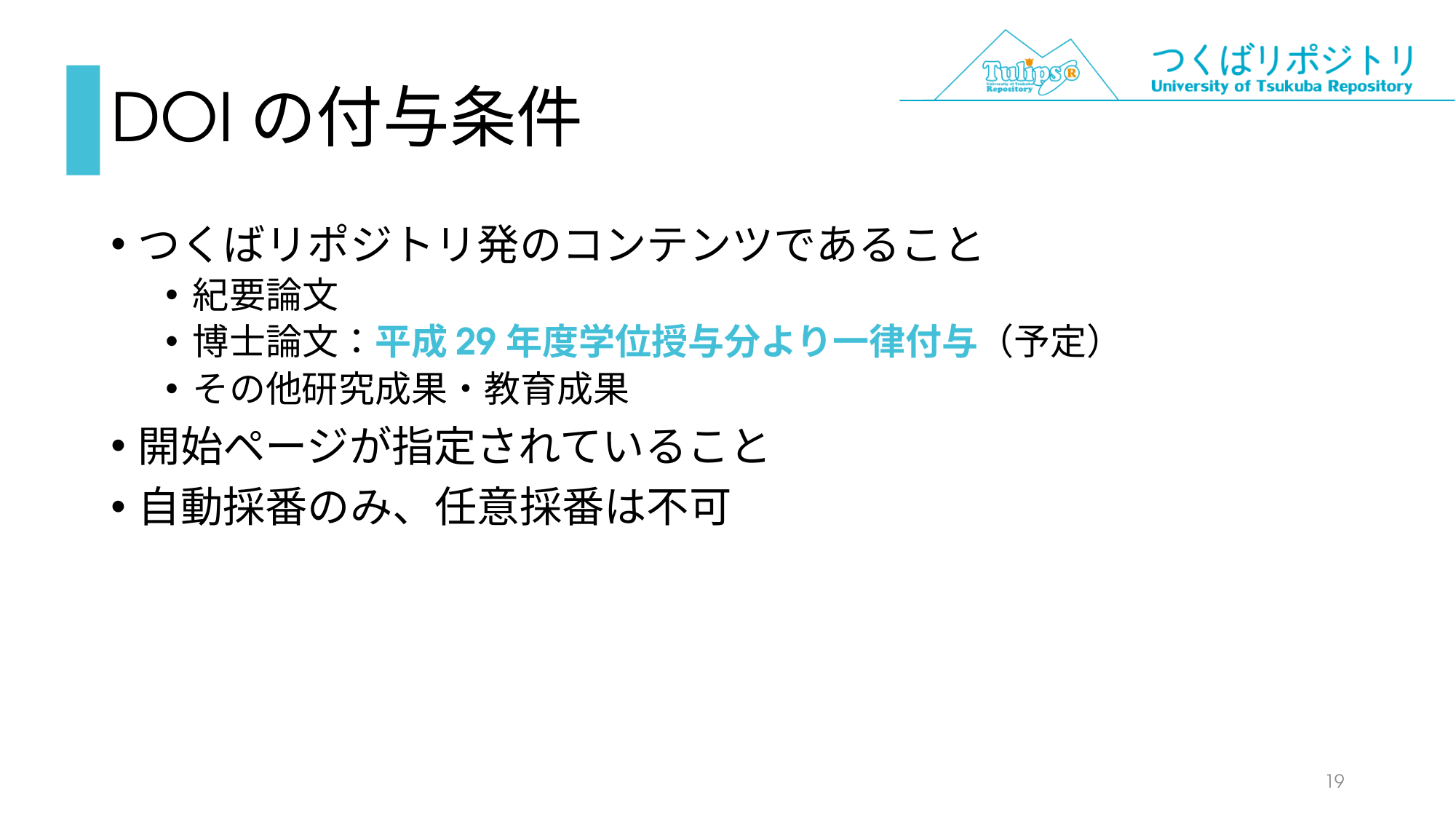

# DOIの付与条件
つくばリポジトリ発のコンテンツであること
紀要論文
博士論文：平成29年度学位授与分より一律付与（予定）
その他研究成果・教育成果
開始ページが指定されていること
自動採番のみ、任意採番は不可
19